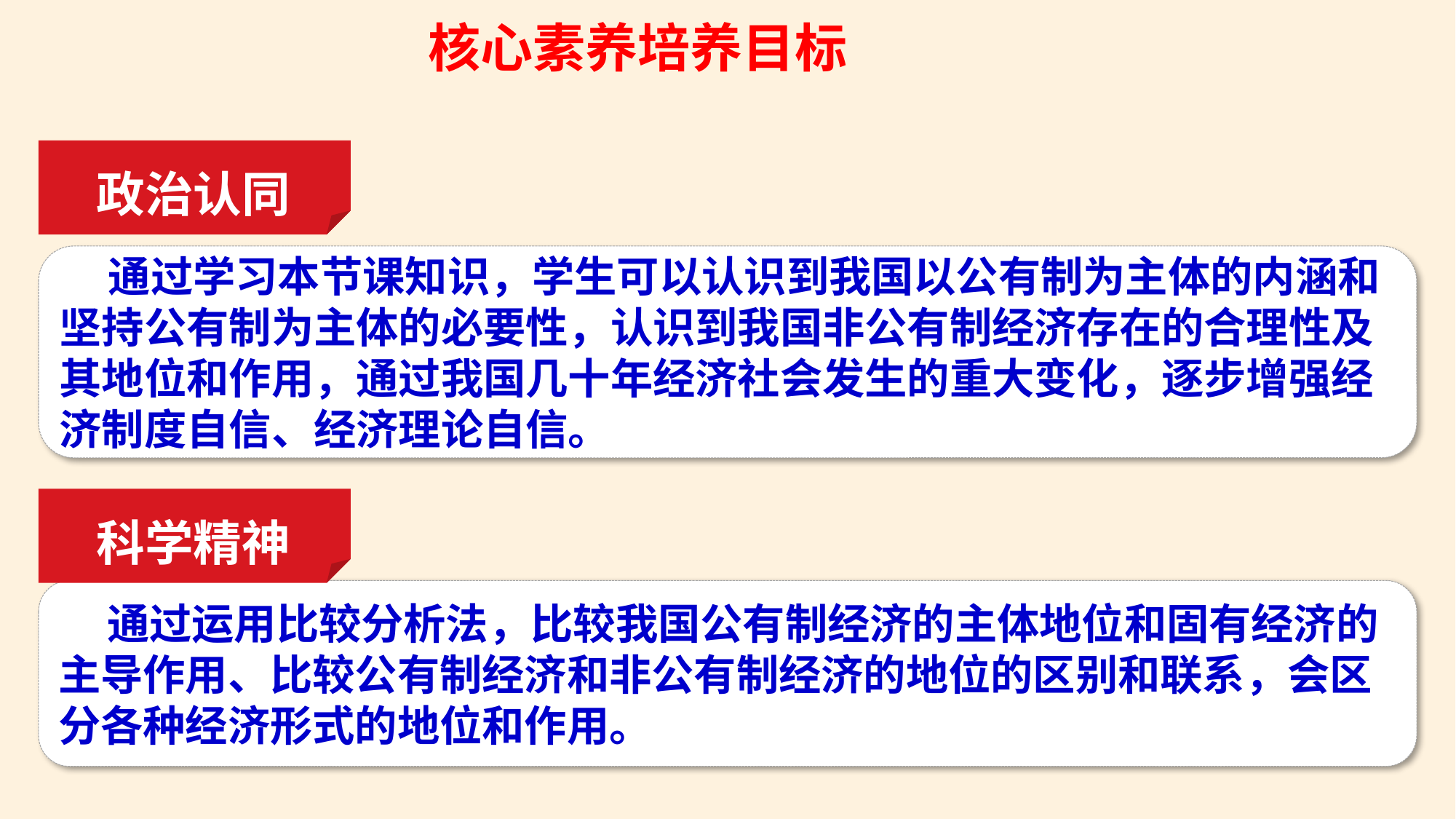

核心素养培养目标

政治认同
更高标准、更严要求
    通过学习本节课知识，学生可以认识到我国以公有制为主体的内涵和坚持公有制为主体的必要性，认识到我国非公有制经济存在的合理性及其地位和作用，通过我国几十年经济社会发生的重大变化，逐步增强经济制度自信、经济理论自信。

科学精神
更高标准、更严要求
    通过运用比较分析法，比较我国公有制经济的主体地位和固有经济的主导作用、比较公有制经济和非公有制经济的地位的区别和联系，会区分各种经济形式的地位和作用。